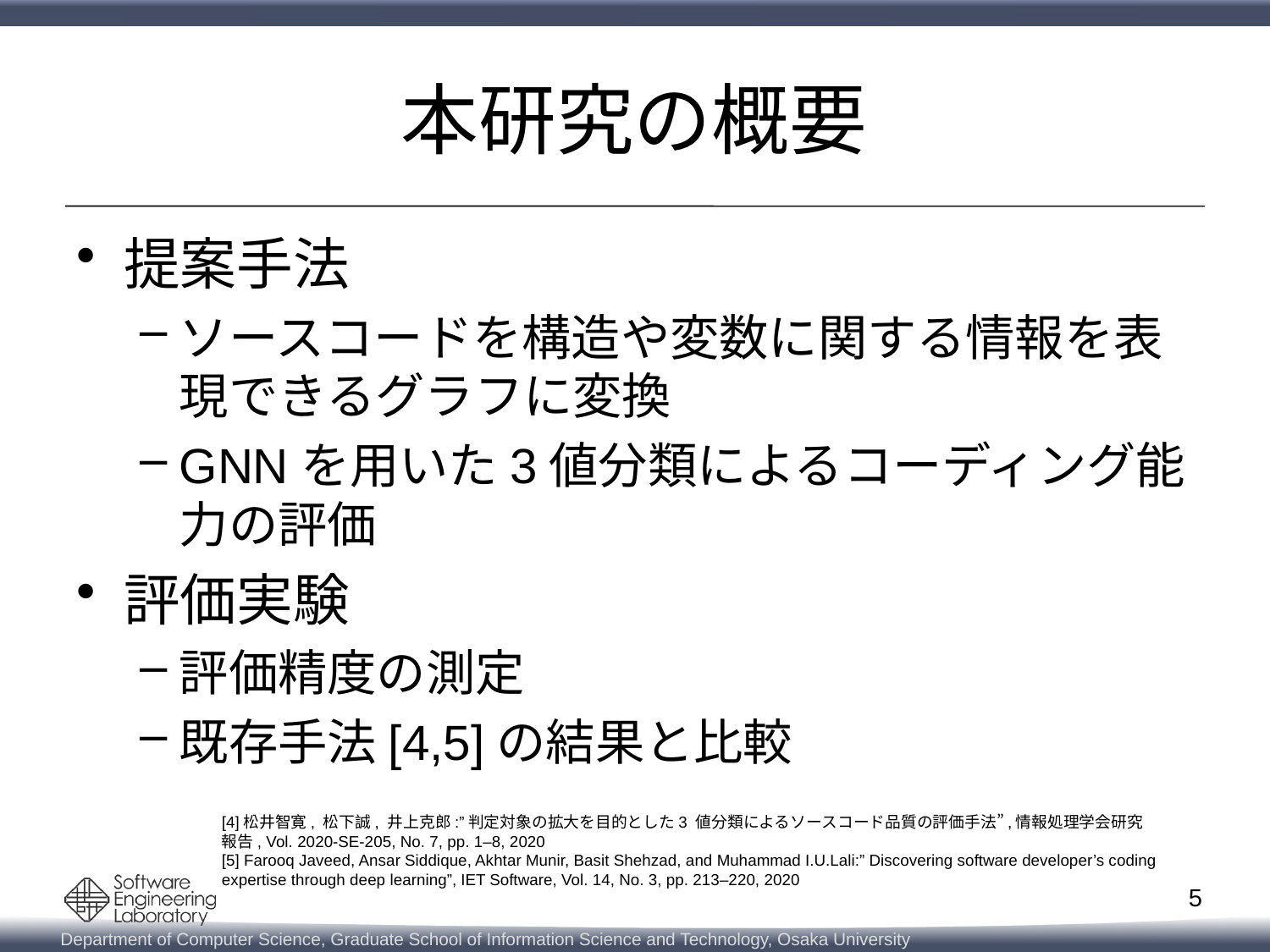

# 本研究の概要
提案手法
ソースコードを構造や変数に関する情報を表現できるグラフに変換
GNNを用いた3値分類によるコーディング能力の評価
評価実験
評価精度の測定
既存手法[4,5]の結果と比較
[4]松井智寛, 松下誠, 井上克郎:”判定対象の拡大を目的とした3 値分類によるソースコード品質の評価手法”,情報処理学会研究報告, Vol. 2020-SE-205, No. 7, pp. 1–8, 2020
[5] Farooq Javeed, Ansar Siddique, Akhtar Munir, Basit Shehzad, and Muhammad I.U.Lali:” Discovering software developer’s coding expertise through deep learning”, IET Software, Vol. 14, No. 3, pp. 213–220, 2020
5